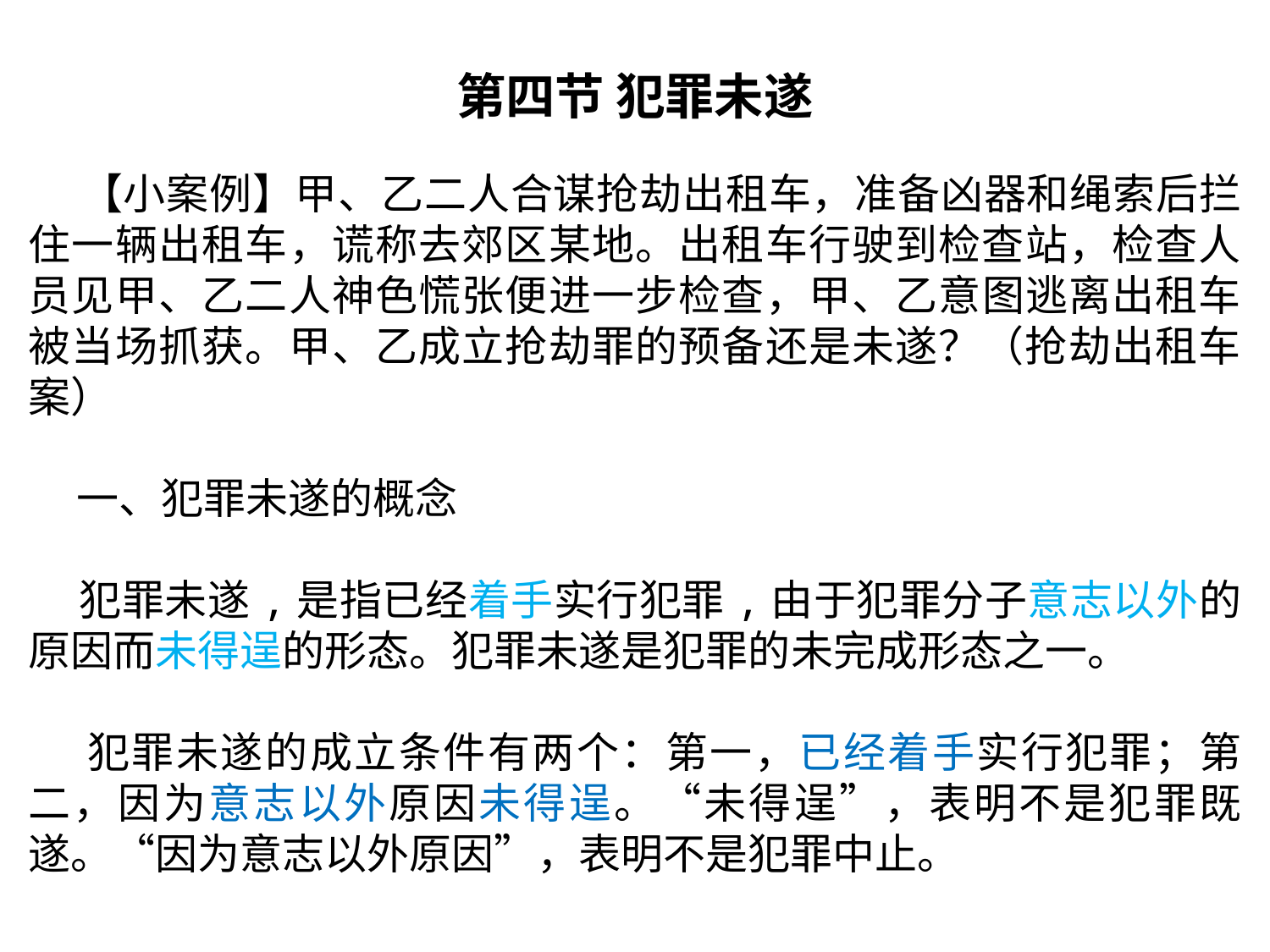

第四节 犯罪未遂

    【小案例】甲、乙二人合谋抢劫出租车，准备凶器和绳索后拦住一辆出租车，谎称去郊区某地。出租车行驶到检查站，检查人员见甲、乙二人神色慌张便进一步检查，甲、乙意图逃离出租车被当场抓获。甲、乙成立抢劫罪的预备还是未遂？（抢劫出租车案）

    一、犯罪未遂的概念

    犯罪未遂,是指已经着手实行犯罪,由于犯罪分子意志以外的原因而未得逞的形态。犯罪未遂是犯罪的未完成形态之一。

    犯罪未遂的成立条件有两个：第一，已经着手实行犯罪；第二，因为意志以外原因未得逞。“未得逞”，表明不是犯罪既遂。“因为意志以外原因”，表明不是犯罪中止。